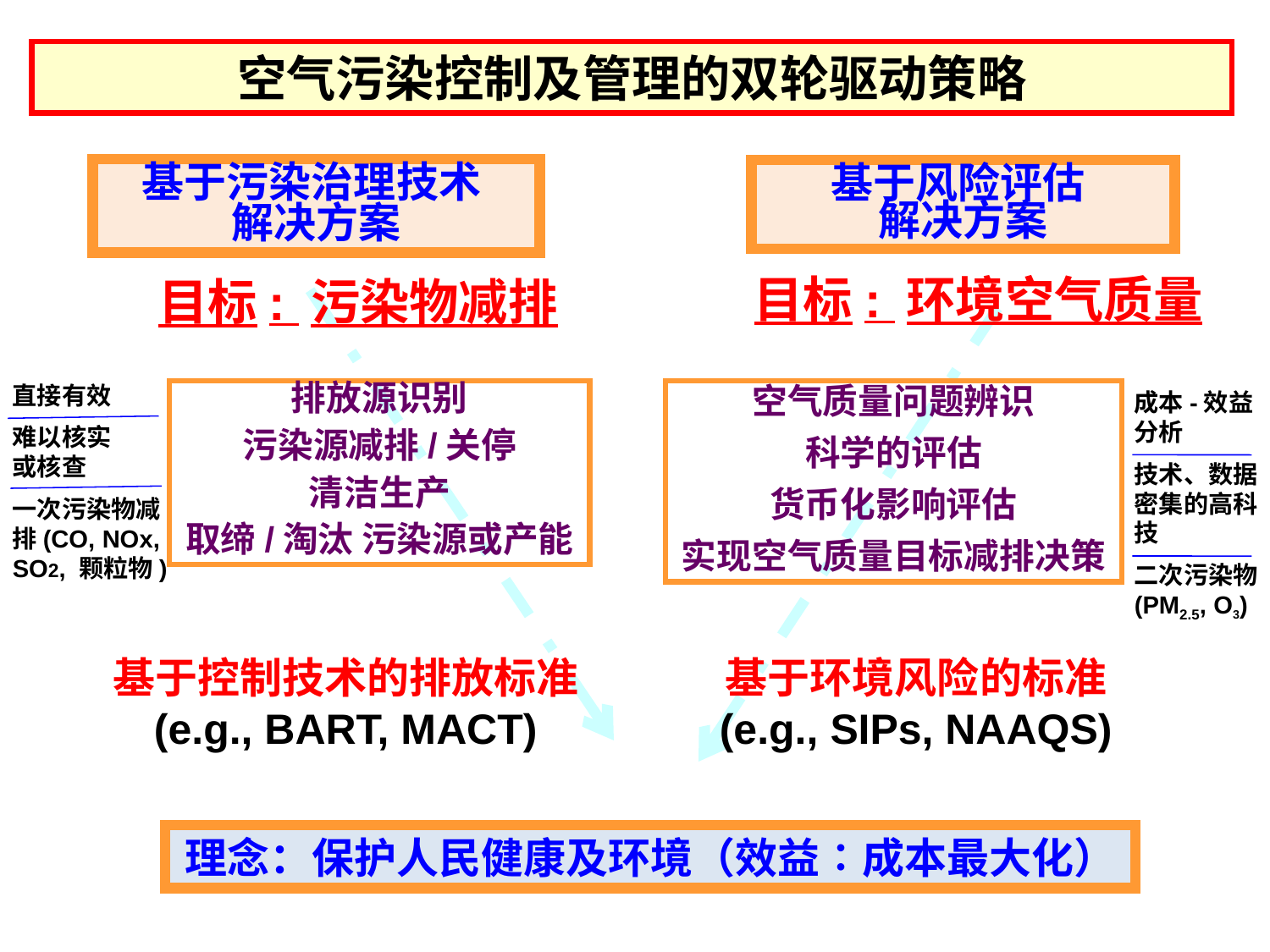

空气污染控制及管理的双轮驱动策略
基于污染治理技术
解决方案
目标: 污染物减排
直接有效
难以核实
或核查
一次污染物减排(CO, NOx, SO2, 颗粒物)
排放源识别
污染源减排/关停
清洁生产
取缔/淘汰 污染源或产能

基于控制技术的排放标准
(e.g., BART, MACT)
理念：保护人民健康及环境（效益∶成本最大化）
基于风险评估
解决方案
目标: 环境空气质量

成本-效益
分析
技术、数据密集的高科技
二次污染物(PM2.5, O3)

空气质量问题辨识
科学的评估
货币化影响评估
实现空气质量目标减排决策

基于环境风险的标准
(e.g., SIPs, NAAQS)